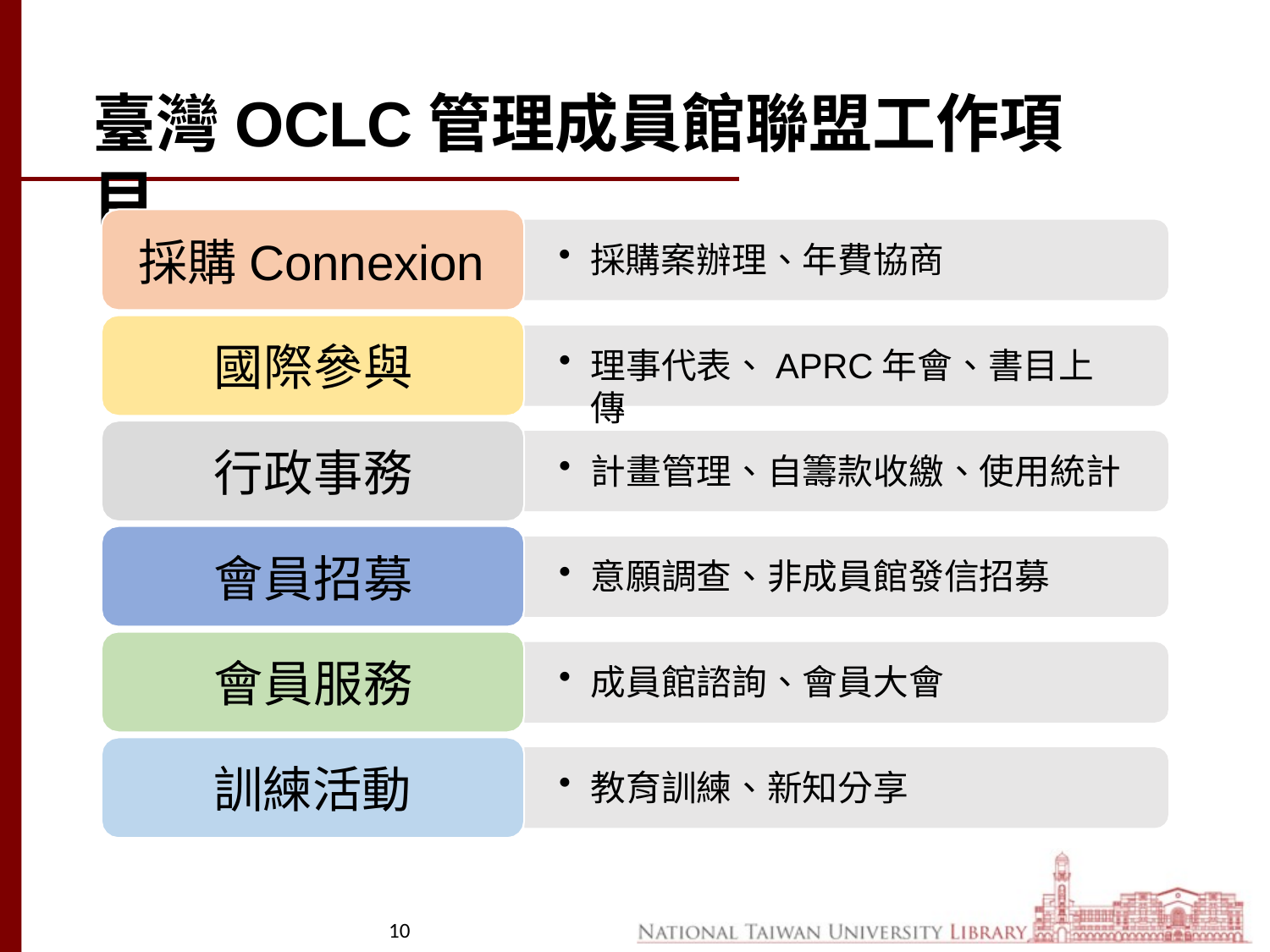

# 臺灣OCLC管理成員館聯盟工作項目

採購Connexion
國際參與 行政事務 會員招募 會員服務 訓練活動
採購案辦理、年費協商

理事代表、APRC年會、書目上傳

計畫管理、自籌款收繳、使用統計

意願調查、非成員館發信招募

成員館諮詢、會員大會

教育訓練、新知分享
10